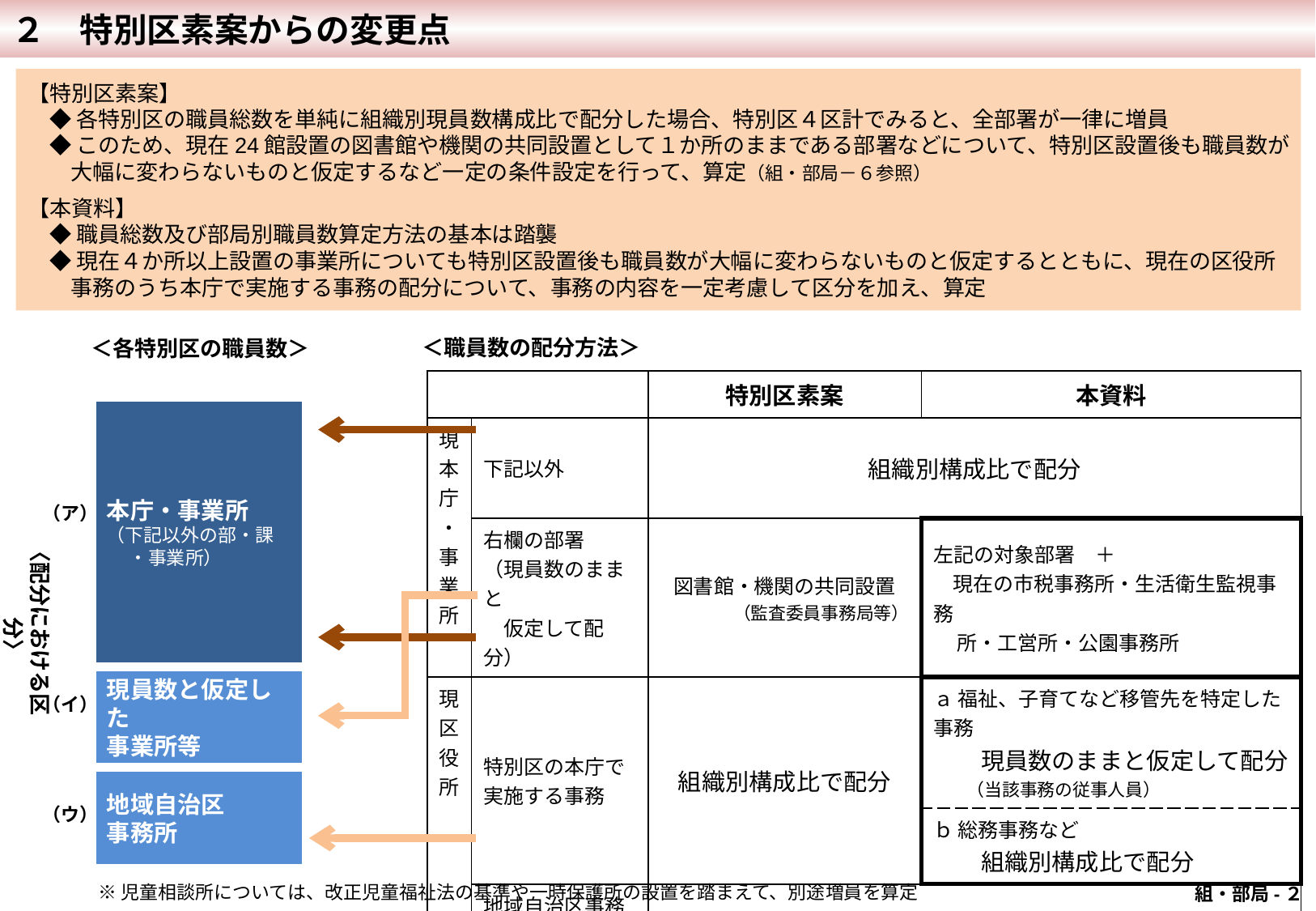

２　特別区素案からの変更点
【特別区素案】
　◆ 各特別区の職員総数を単純に組織別現員数構成比で配分した場合、特別区４区計でみると、全部署が一律に増員
　◆ このため、現在24館設置の図書館や機関の共同設置として１か所のままである部署などについて、特別区設置後も職員数が大幅に変わらないものと仮定するなど一定の条件設定を行って、算定（組・部局－６参照）
【本資料】
　◆ 職員総数及び部局別職員数算定方法の基本は踏襲
　◆ 現在４か所以上設置の事業所についても特別区設置後も職員数が大幅に変わらないものと仮定するとともに、現在の区役所事務のうち本庁で実施する事務の配分について、事務の内容を一定考慮して区分を加え、算定
＜各特別区の職員数＞
＜職員数の配分方法＞
|  |  | 特別区素案 | 本資料 |
| --- | --- | --- | --- |
| 現本庁・事業所 | 下記以外 | 組織別構成比で配分 |  |
|  | 右欄の部署 （現員数のままと 　仮定して配分） | 図書館・機関の共同設置 （監査委員事務局等） | 左記の対象部署　＋ 現在の市税事務所・生活衛生監視事務 所・工営所・公園事務所 |
| 現区役所 | 特別区の本庁で実施する事務 | 組織別構成比で配分 | ａ 福祉、子育てなど移管先を特定した事務 　　現員数のままと仮定して配分 　　（当該事務の従事人員） |
|  |  |  | ｂ 総務事務など 　　組織別構成比で配分 |
|  | 地域自治区事務所で実施する事務 | 現員数のままと仮定して配分（当該事務の従事人員） |  |
本庁・事業所
（下記以外の部・課
　 ・事業所）
（ア）
〈配分における区分〉
現員数と仮定した
事業所等
（イ）
地域自治区
事務所
（ウ）
※児童相談所については、改正児童福祉法の基準や一時保護所の設置を踏まえて、別途増員を算定
組・部局-２